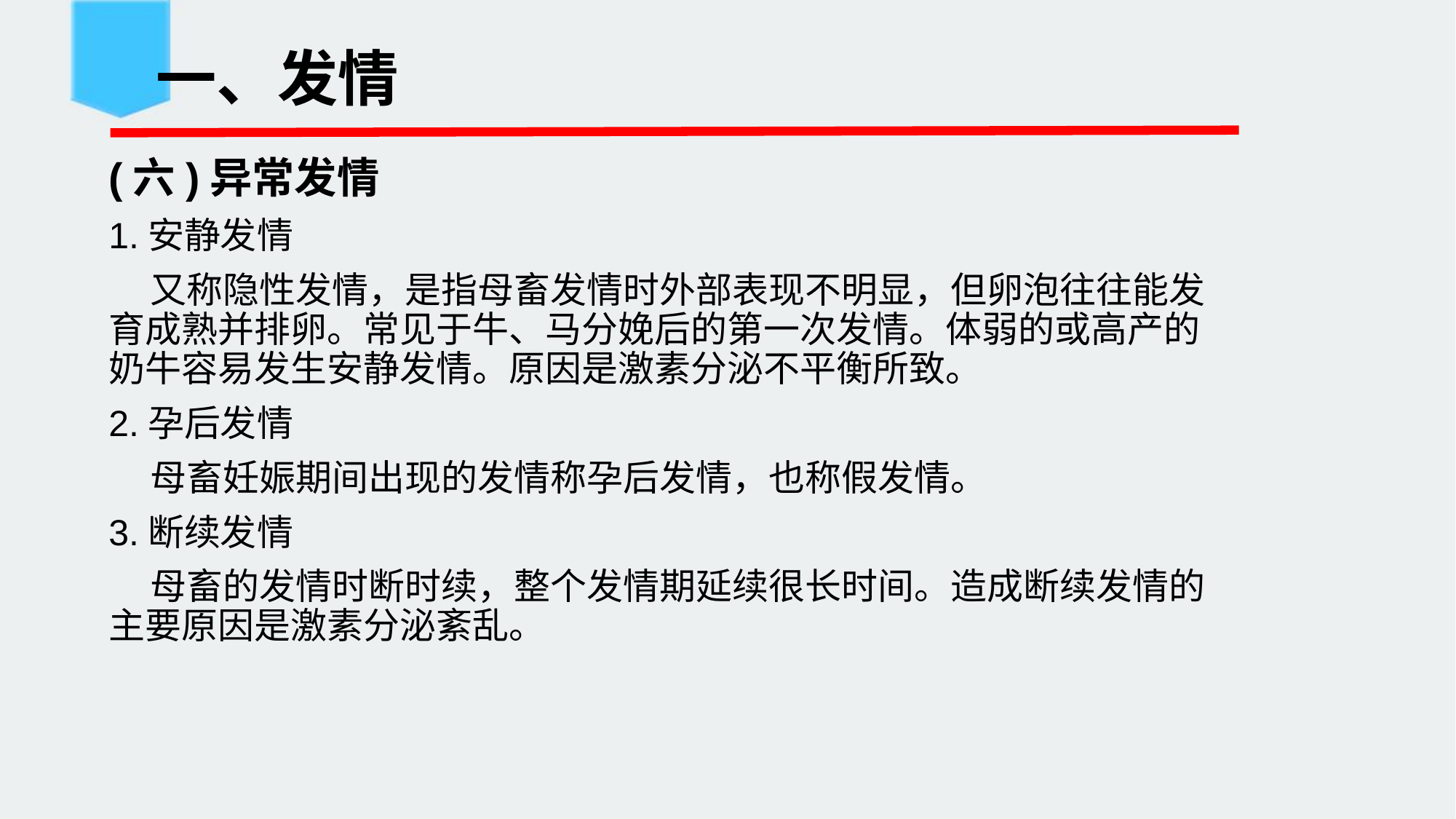

# 一、发情
(六)异常发情
1.安静发情
    又称隐性发情，是指母畜发情时外部表现不明显，但卵泡往往能发育成熟并排卵。常见于牛、马分娩后的第一次发情。体弱的或高产的奶牛容易发生安静发情。原因是激素分泌不平衡所致。
2.孕后发情
    母畜妊娠期间出现的发情称孕后发情，也称假发情。
3.断续发情
    母畜的发情时断时续，整个发情期延续很长时间。造成断续发情的主要原因是激素分泌紊乱。